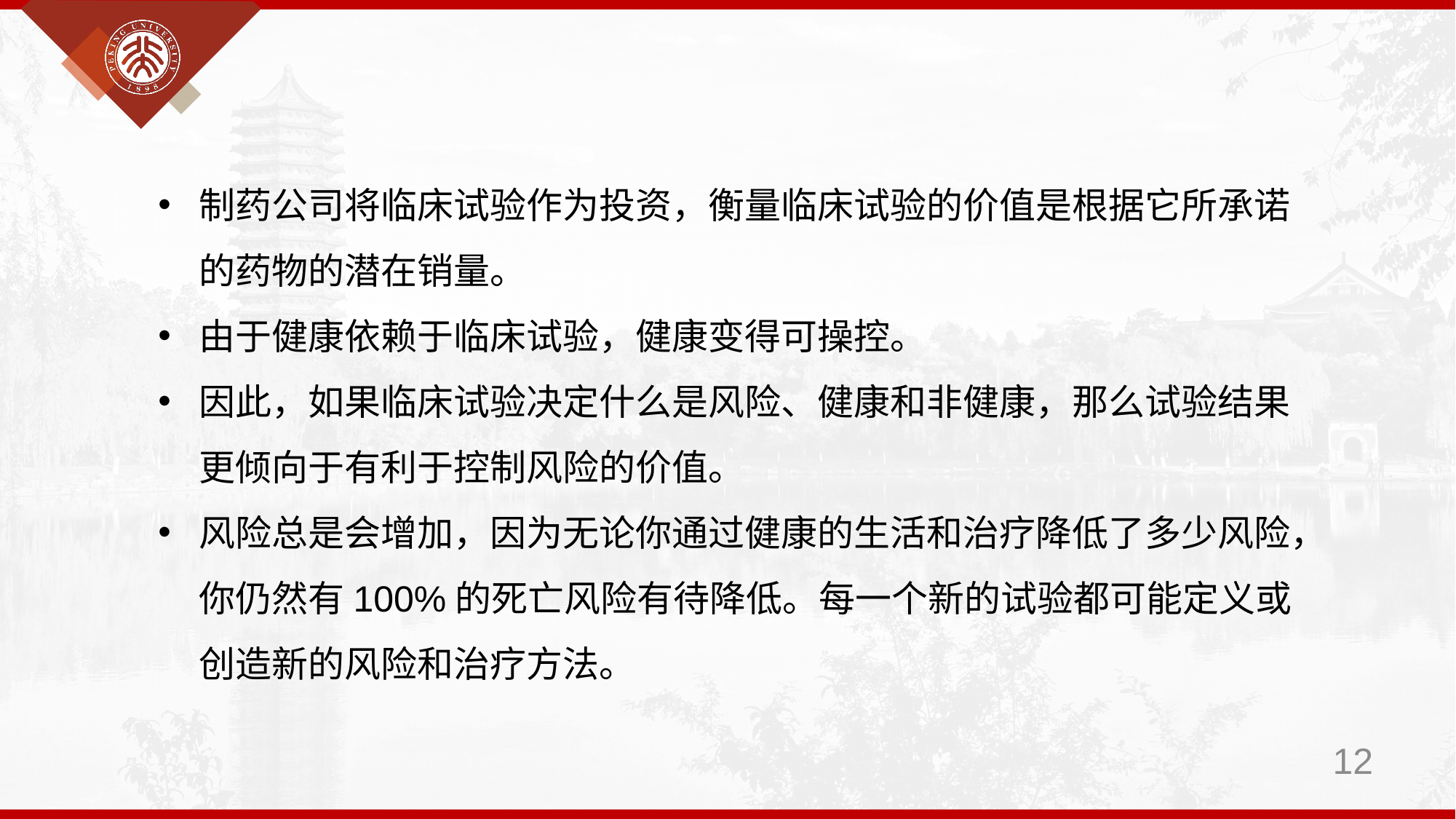

制药公司将临床试验作为投资，衡量临床试验的价值是根据它所承诺的药物的潜在销量。
由于健康依赖于临床试验，健康变得可操控。
因此，如果临床试验决定什么是风险、健康和非健康，那么试验结果更倾向于有利于控制风险的价值。
风险总是会增加，因为无论你通过健康的生活和治疗降低了多少风险，你仍然有100%的死亡风险有待降低。每一个新的试验都可能定义或创造新的风险和治疗方法。
12